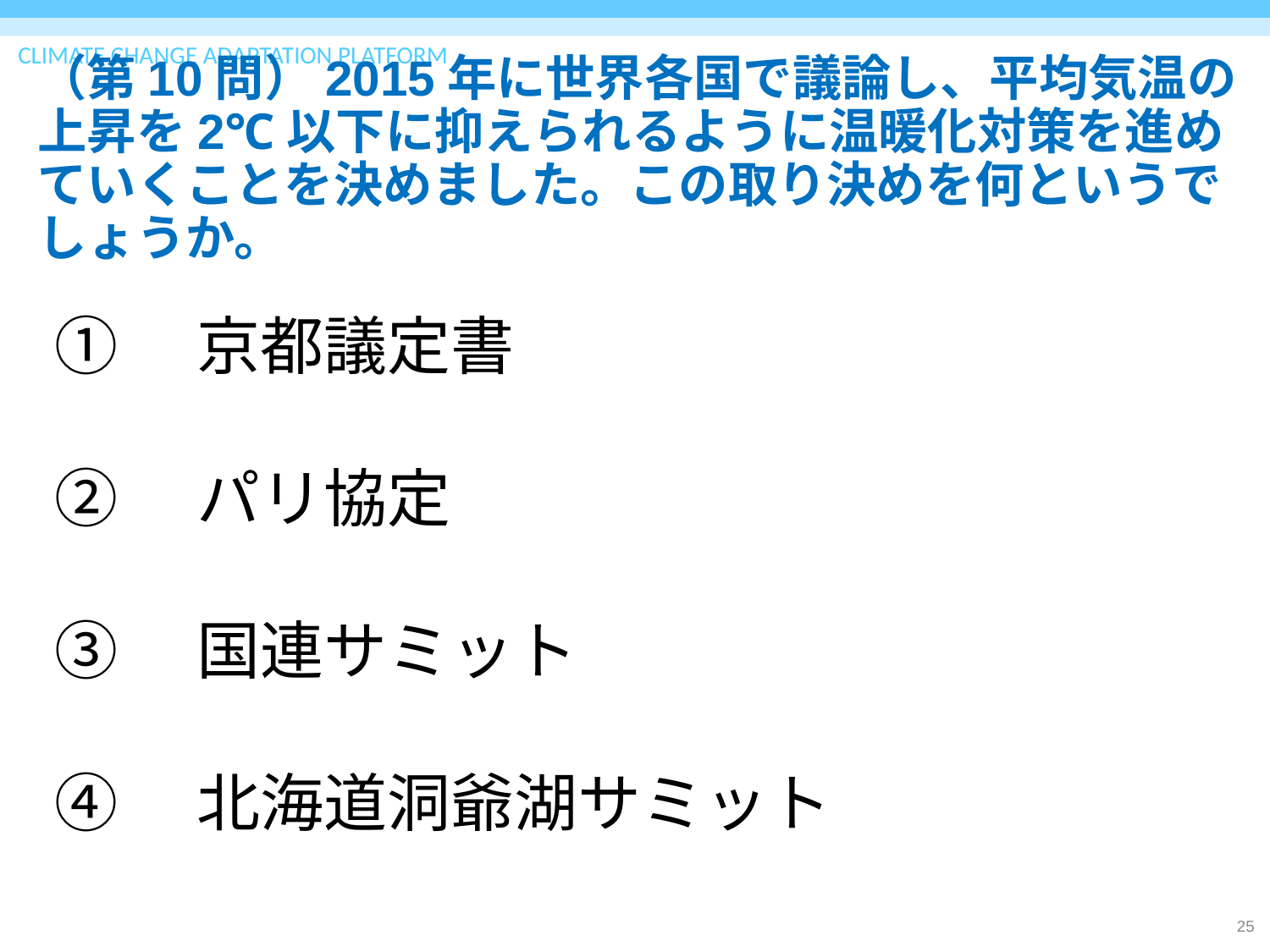

# （第10問）2015年に世界各国で議論し、平均気温の上昇を2℃以下に抑えられるように温暖化対策を進めていくことを決めました。この取り決めを何というでしょうか。
①　京都議定書

②　パリ協定

③　国連サミット

④　北海道洞爺湖サミット
25